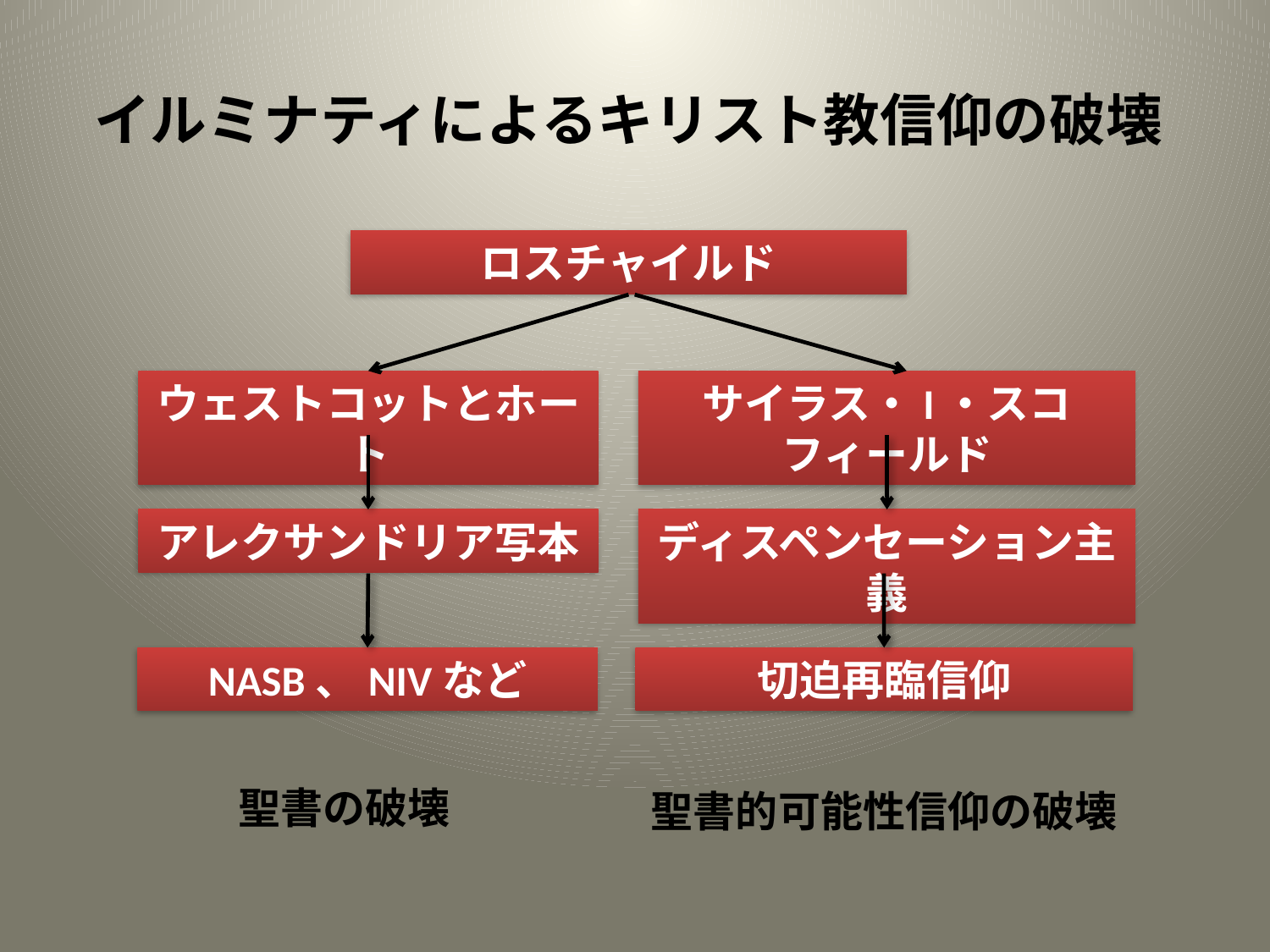

イルミナティによるキリスト教信仰の破壊
ロスチャイルド
サイラス・I・スコフィールド
ウェストコットとホート
ディスペンセーション主義
アレクサンドリア写本
切迫再臨信仰
NASB、NIVなど
聖書の破壊
聖書的可能性信仰の破壊